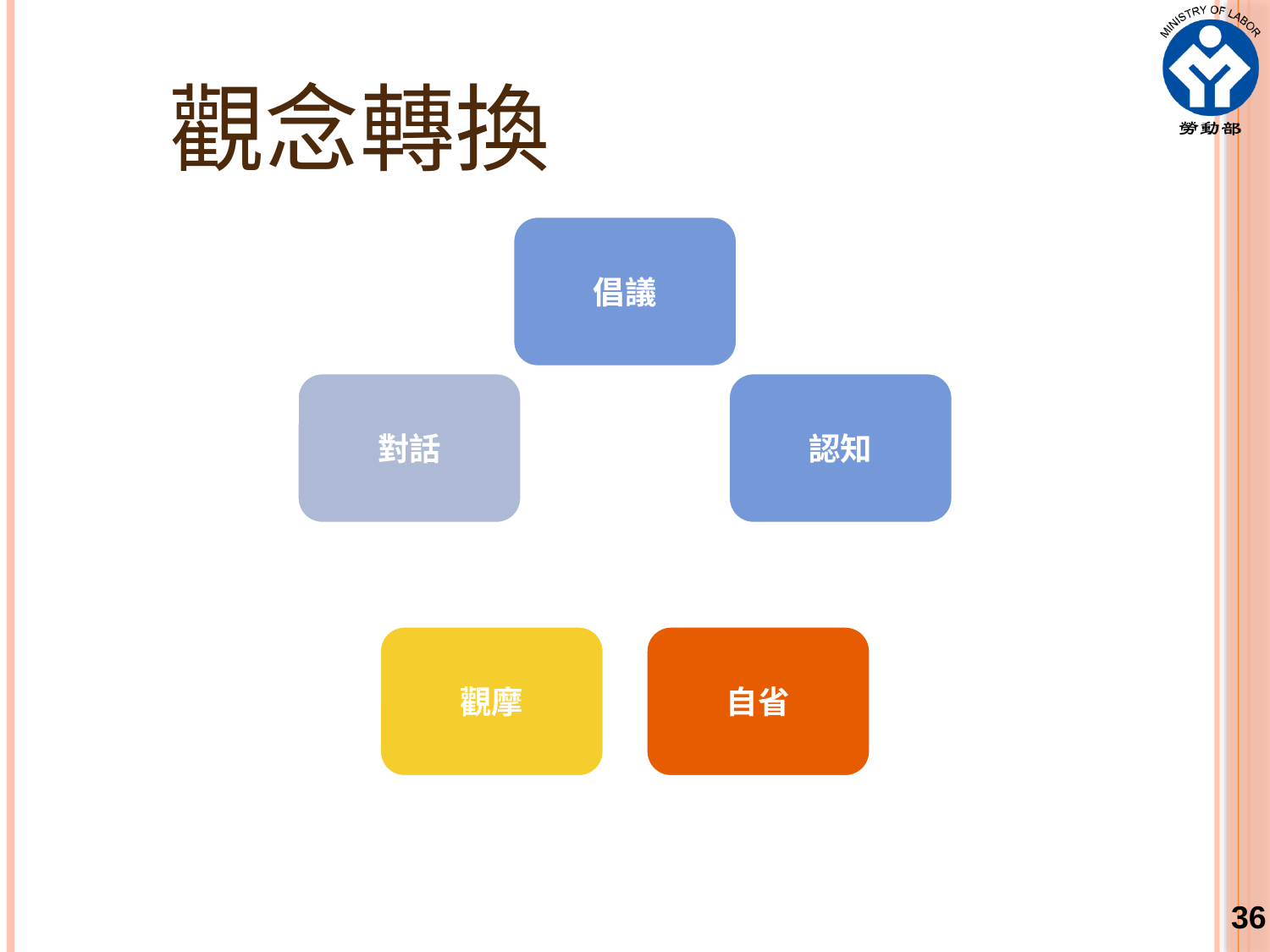

觀念轉換
倡議
認知
自省
觀摩
對話
36